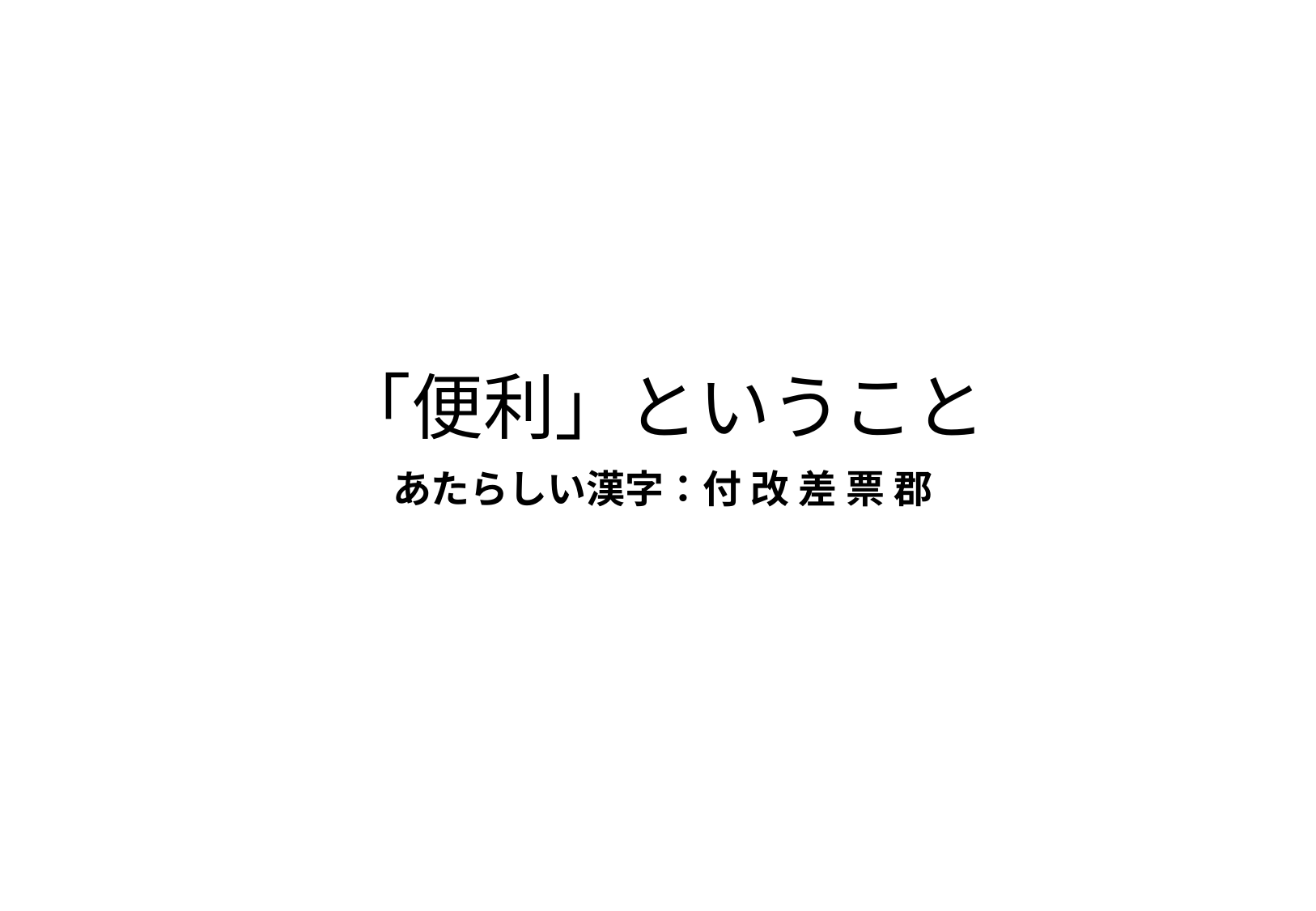

# 「便利」ということ
あたらしい漢字：付 改 差 票 郡